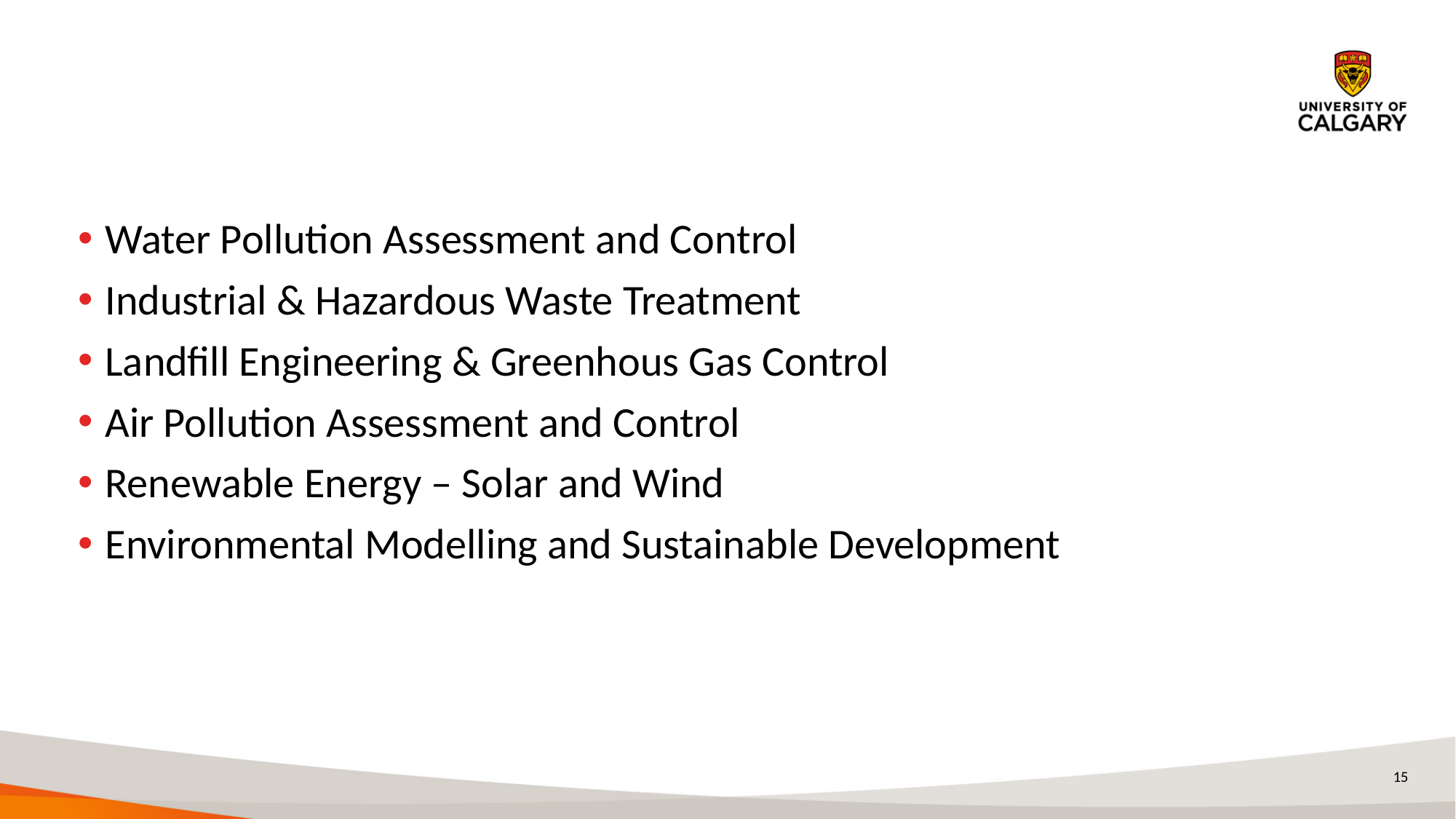

# Environmental Engineering 环境工程
Water Pollution Assessment and Control
Industrial & Hazardous Waste Treatment
Landfill Engineering & Greenhous Gas Control
Air Pollution Assessment and Control
Renewable Energy – Solar and Wind
Environmental Modelling and Sustainable Development
15